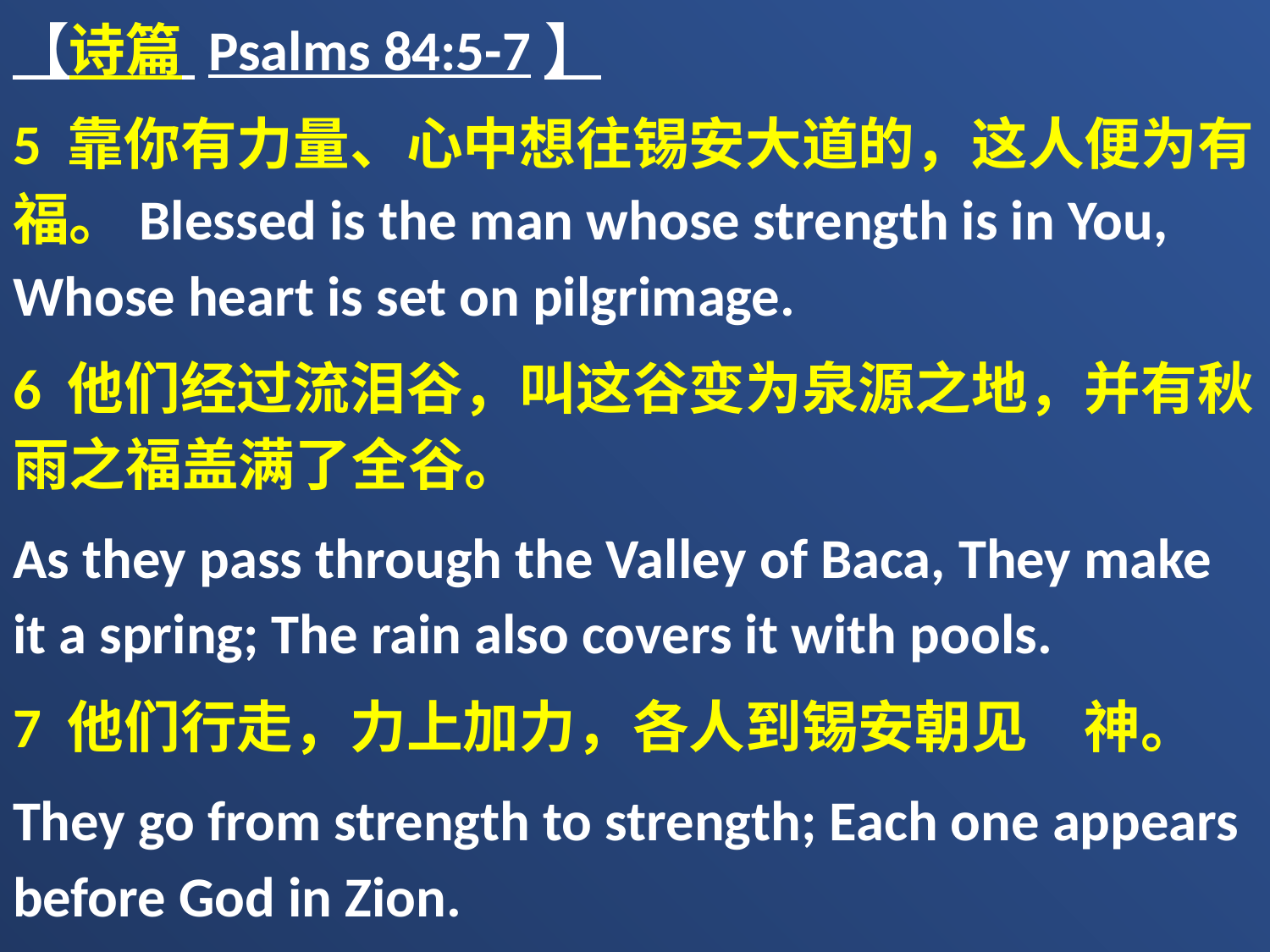

【诗篇 Psalms 84:5-7】
5 靠你有力量、心中想往锡安大道的，这人便为有福。Blessed is the man whose strength is in You, Whose heart is set on pilgrimage.
6 他们经过流泪谷，叫这谷变为泉源之地，并有秋雨之福盖满了全谷。
As they pass through the Valley of Baca, They make it a spring; The rain also covers it with pools.
7 他们行走，力上加力，各人到锡安朝见　神。
They go from strength to strength; Each one appears before God in Zion.